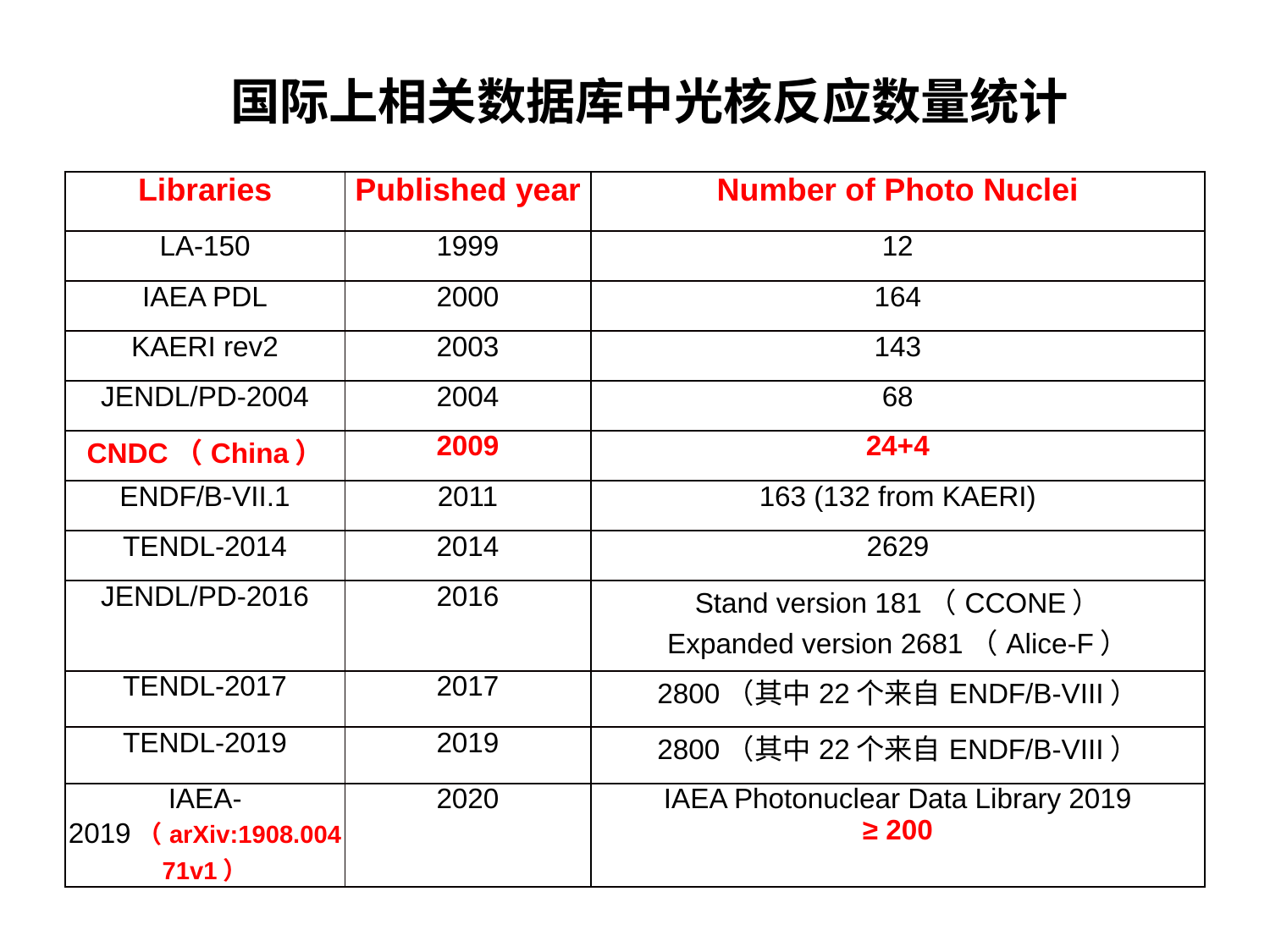

国际上相关数据库中光核反应数量统计
| Libraries | Published year | Number of Photo Nuclei |
| --- | --- | --- |
| LA-150 | 1999 | 12 |
| IAEA PDL | 2000 | 164 |
| KAERI rev2 | 2003 | 143 |
| JENDL/PD-2004 | 2004 | 68 |
| CNDC（China） | 2009 | 24+4 |
| ENDF/B-VII.1 | 2011 | 163 (132 from KAERI) |
| TENDL-2014 | 2014 | 2629 |
| JENDL/PD-2016 | 2016 | Stand version 181（CCONE） Expanded version 2681（Alice-F） |
| TENDL-2017 | 2017 | 2800（其中22个来自ENDF/B-VIII） |
| TENDL-2019 | 2019 | 2800（其中22个来自ENDF/B-VIII） |
| IAEA-2019（arXiv:1908.00471v1） | 2020 | IAEA Photonuclear Data Library 2019 ≥ 200 |